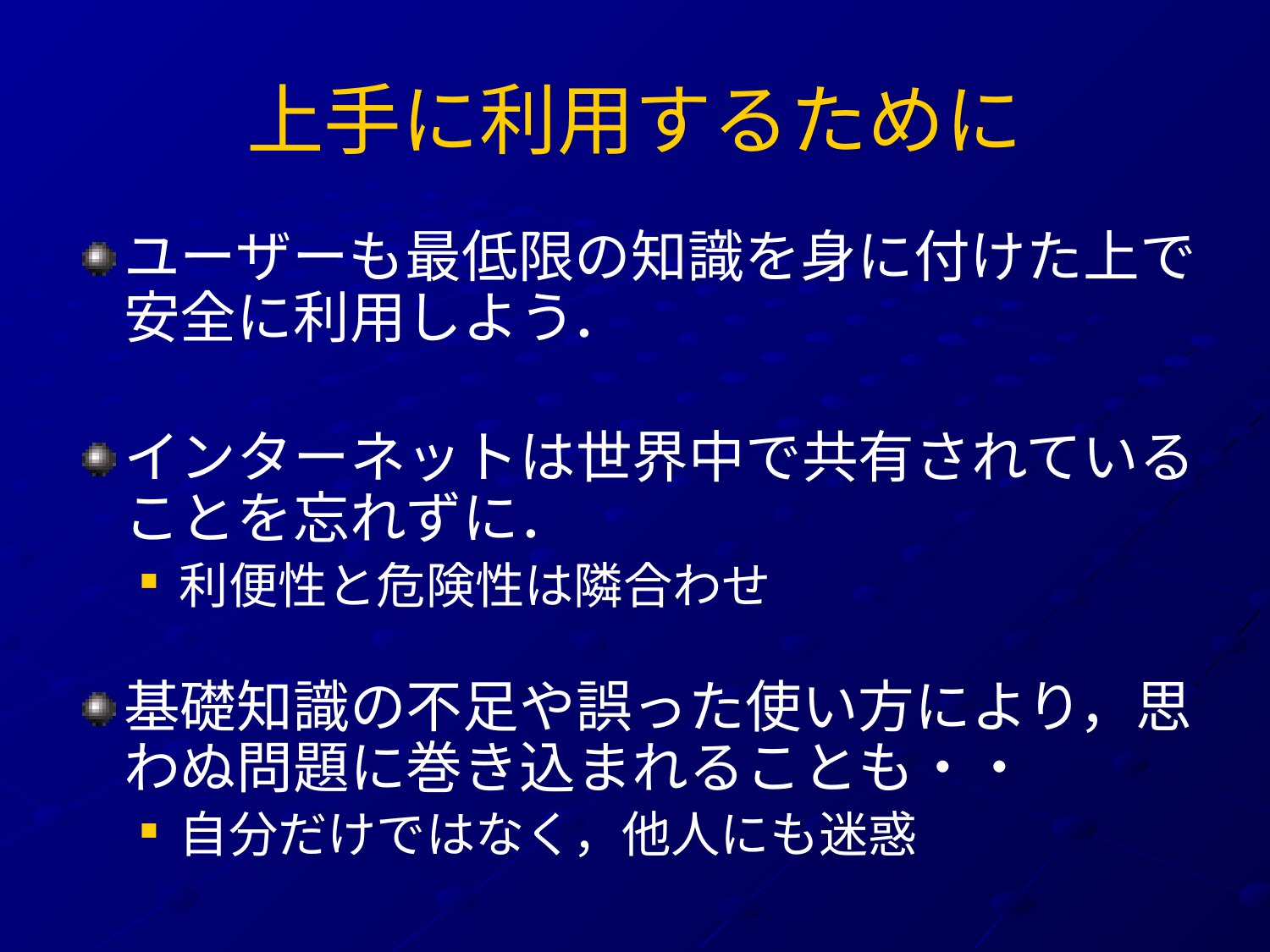

# 上手に利用するために
ユーザーも最低限の知識を身に付けた上で安全に利用しよう．
インターネットは世界中で共有されていることを忘れずに．
利便性と危険性は隣合わせ
基礎知識の不足や誤った使い方により，思わぬ問題に巻き込まれることも・・
自分だけではなく，他人にも迷惑